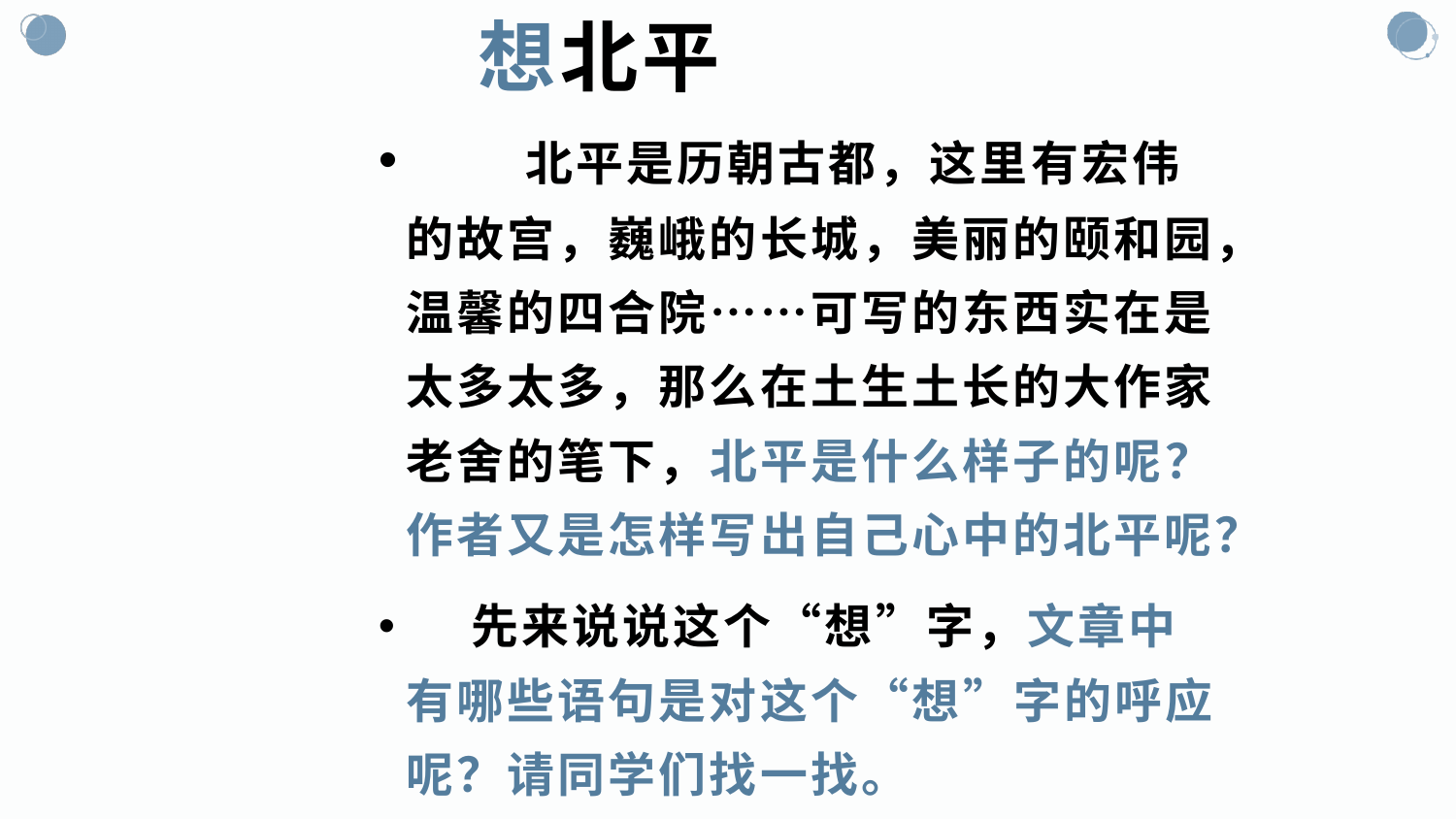

# 想北平
       北平是历朝古都，这里有宏伟的故宫，巍峨的长城，美丽的颐和园，温馨的四合院……可写的东西实在是太多太多，那么在土生土长的大作家老舍的笔下，北平是什么样子的呢？作者又是怎样写出自己心中的北平呢？
    先来说说这个“想”字，文章中有哪些语句是对这个“想”字的呼应呢？请同学们找一找。